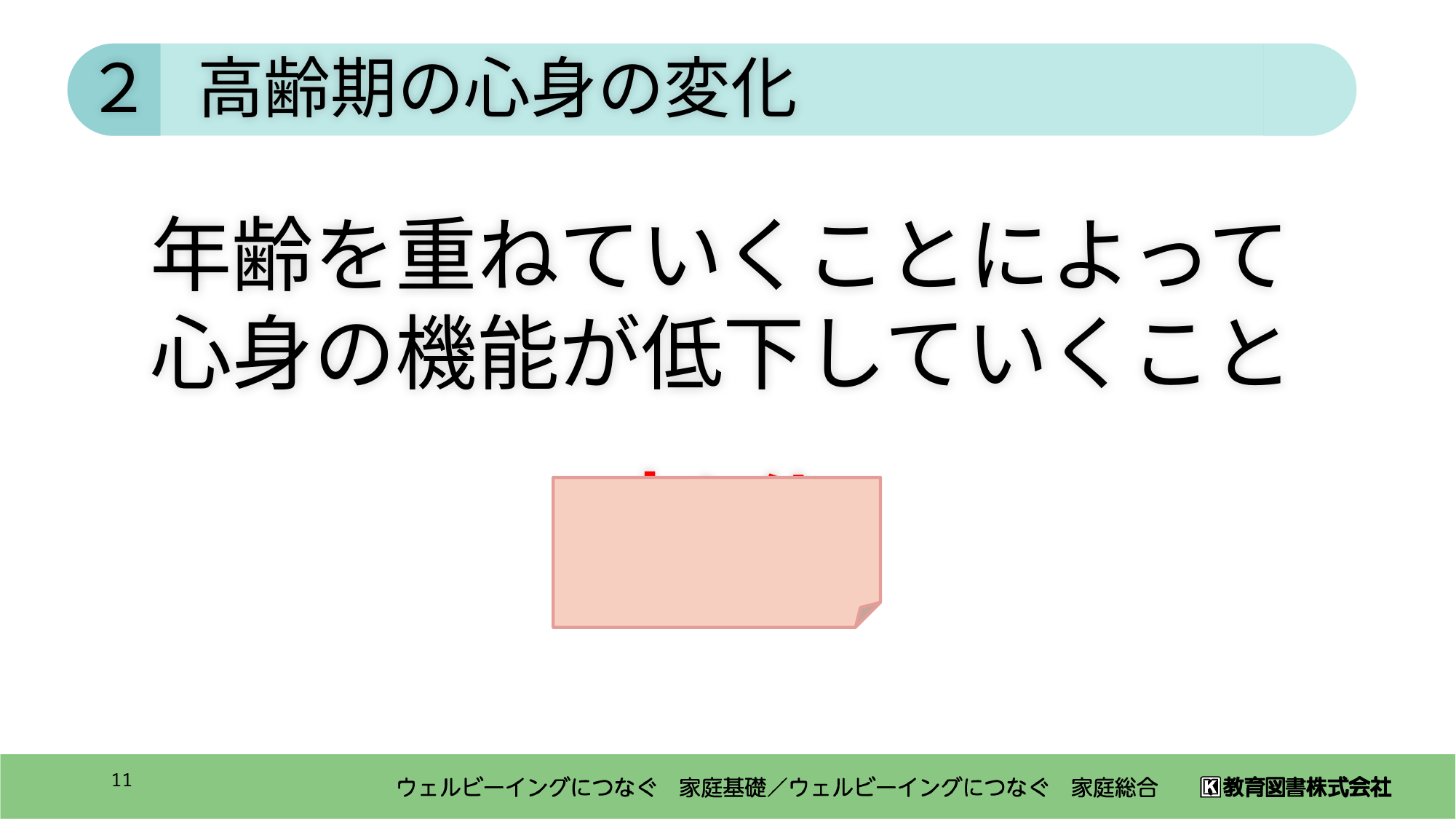

２
高齢期の心身の変化
年齢を重ねていくことによって
心身の機能が低下していくこと
老化

11